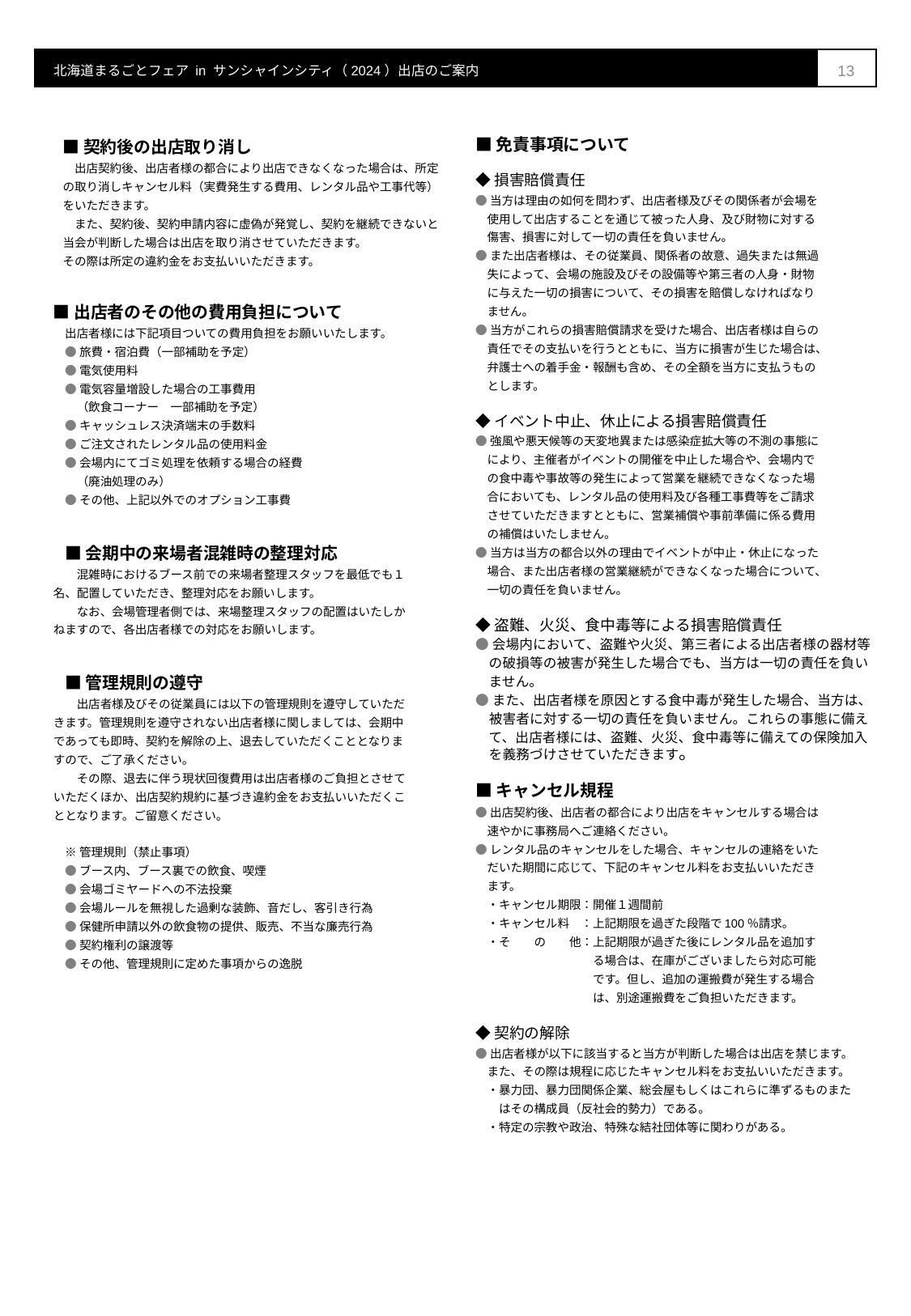

13
■免責事項について

◆損害賠償責任
●当方は理由の如何を問わず、出店者様及びその関係者が会場を
　使用して出店することを通じて被った人身、及び財物に対する
　傷害、損害に対して一切の責任を負いません。
●また出店者様は、その従業員、関係者の故意、過失または無過
　失によって、会場の施設及びその設備等や第三者の人身・財物
　に与えた一切の損害について、その損害を賠償しなければなり
　ません。
●当方がこれらの損害賠償請求を受けた場合、出店者様は自らの
　責任でその支払いを行うとともに、当方に損害が生じた場合は、
　弁護士への着手金・報酬も含め、その全額を当方に支払うもの
　とします。

◆イベント中止、休止による損害賠償責任
●強風や悪天候等の天変地異または感染症拡大等の不測の事態に
　により、主催者がイベントの開催を中止した場合や、会場内で
　の食中毒や事故等の発生によって営業を継続できなくなった場
　合においても、レンタル品の使用料及び各種工事費等をご請求
　させていただきますとともに、営業補償や事前準備に係る費用
　の補償はいたしません。
●当方は当方の都合以外の理由でイベントが中止・休止になった
　場合、また出店者様の営業継続ができなくなった場合について、
　一切の責任を負いません。

◆盗難、火災、食中毒等による損害賠償責任
●会場内において、盗難や火災、第三者による出店者様の器材等
　の破損等の被害が発生した場合でも、当方は一切の責任を負い
　ません。
●また、出店者様を原因とする食中毒が発生した場合、当方は、
　被害者に対する一切の責任を負いません。これらの事態に備え
　て、出店者様には、盗難、火災、食中毒等に備えての保険加入
　を義務づけさせていただきます。

■キャンセル規程
●出店契約後、出店者の都合により出店をキャンセルする場合は
　速やかに事務局へご連絡ください。
●レンタル品のキャンセルをした場合、キャンセルの連絡をいた
　だいた期間に応じて、下記のキャンセル料をお支払いいただき
　ます。
　・キャンセル期限：開催１週間前
　・キャンセル料　：上記期限を過ぎた段階で100％請求。
　・そ　　の　　他：上記期限が過ぎた後にレンタル品を追加す
　　　　　　　　　　る場合は、在庫がございましたら対応可能
　　　　　　　　　　です。但し、追加の運搬費が発生する場合
　　　　　　　　　　は、別途運搬費をご負担いただきます。

◆契約の解除
●出店者様が以下に該当すると当方が判断した場合は出店を禁じます。
　また、その際は規程に応じたキャンセル料をお支払いいただきます。
　・暴力団、暴力団関係企業、総会屋もしくはこれらに準ずるものまた
　　はその構成員（反社会的勢力）である。
　・特定の宗教や政治、特殊な結社団体等に関わりがある。

■契約後の出店取り消し
　出店契約後、出店者様の都合により出店できなくなった場合は、所定の取り消しキャンセル料（実費発生する費用、レンタル品や工事代等）をいただきます。
　また、契約後、契約申請内容に虚偽が発覚し、契約を継続できないと当会が判断した場合は出店を取り消させていただきます。
その際は所定の違約金をお支払いいただきます。
■出店者のその他の費用負担について
出店者様には下記項目ついての費用負担をお願いいたします。
●旅費・宿泊費（一部補助を予定）
●電気使用料
●電気容量増設した場合の工事費用
　（飲食コーナー　一部補助を予定）
●キャッシュレス決済端末の手数料
●ご注文されたレンタル品の使用料金
●会場内にてゴミ処理を依頼する場合の経費
　（廃油処理のみ）
●その他、上記以外でのオプション工事費

■会期中の来場者混雑時の整理対応
　混雑時におけるブース前での来場者整理スタッフを最低でも１名、配置していただき、整理対応をお願いします。
　なお、会場管理者側では、来場整理スタッフの配置はいたしかねますので、各出店者様での対応をお願いします。

■管理規則の遵守
　出店者様及びその従業員には以下の管理規則を遵守していただきます。管理規則を遵守されない出店者様に関しましては、会期中であっても即時、契約を解除の上、退去していただくこととなりますので、ご了承ください。
　その際、退去に伴う現状回復費用は出店者様のご負担とさせていただくほか、出店契約規約に基づき違約金をお支払いいただくこととなります。ご留意ください。

※管理規則（禁止事項）
●ブース内、ブース裏での飲食、喫煙
●会場ゴミヤードへの不法投棄
●会場ルールを無視した過剰な装飾、音だし、客引き行為
●保健所申請以外の飲食物の提供、販売、不当な廉売行為
●契約権利の譲渡等
●その他、管理規則に定めた事項からの逸脱